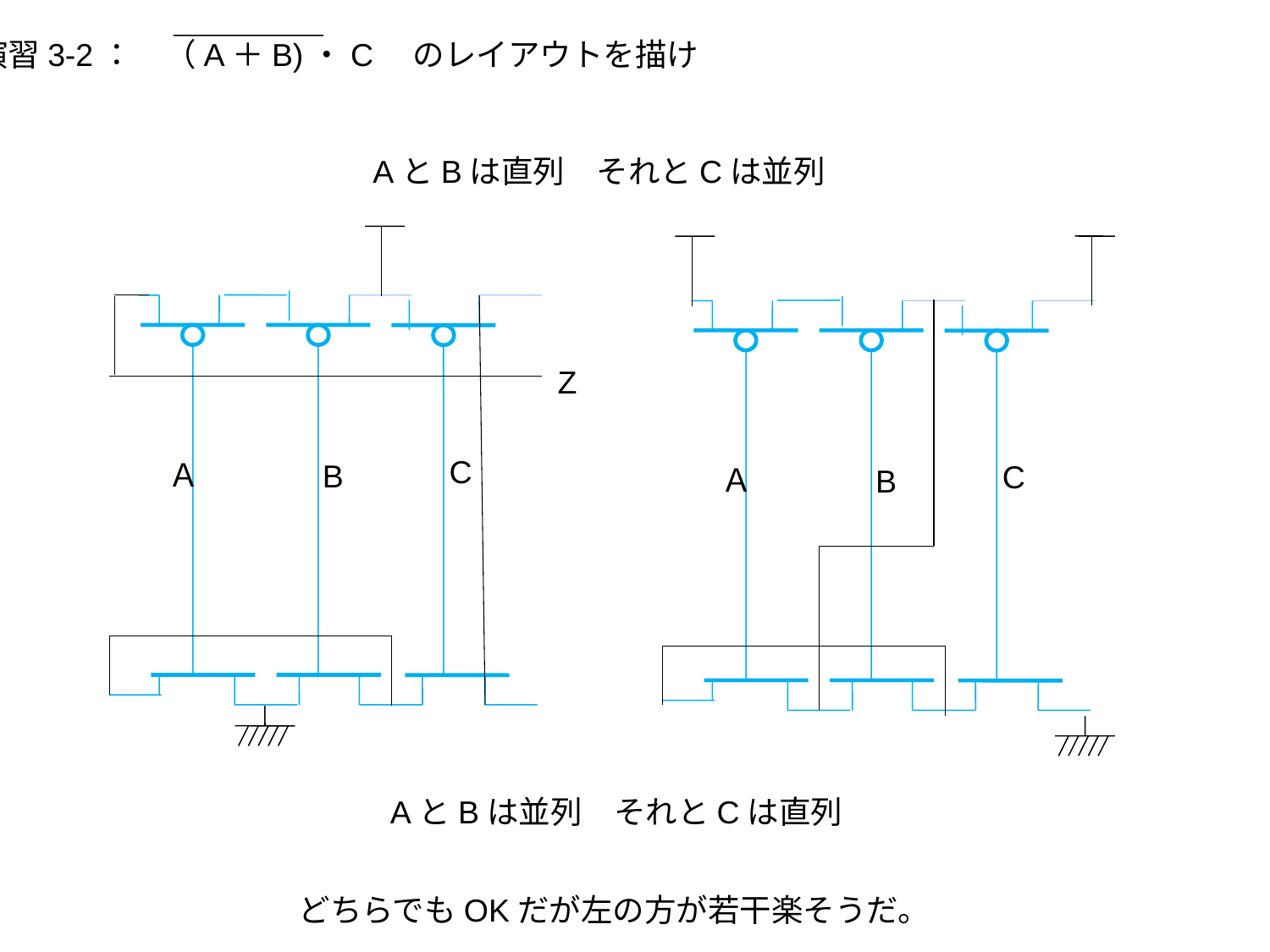

演習3-2：　（A＋B)・C　のレイアウトを描け

AとBは直列　それとCは並列

C
Ａ
B

C
Ａ
B

Z

AとBは並列　それとCは直列
どちらでもOKだが左の方が若干楽そうだ。